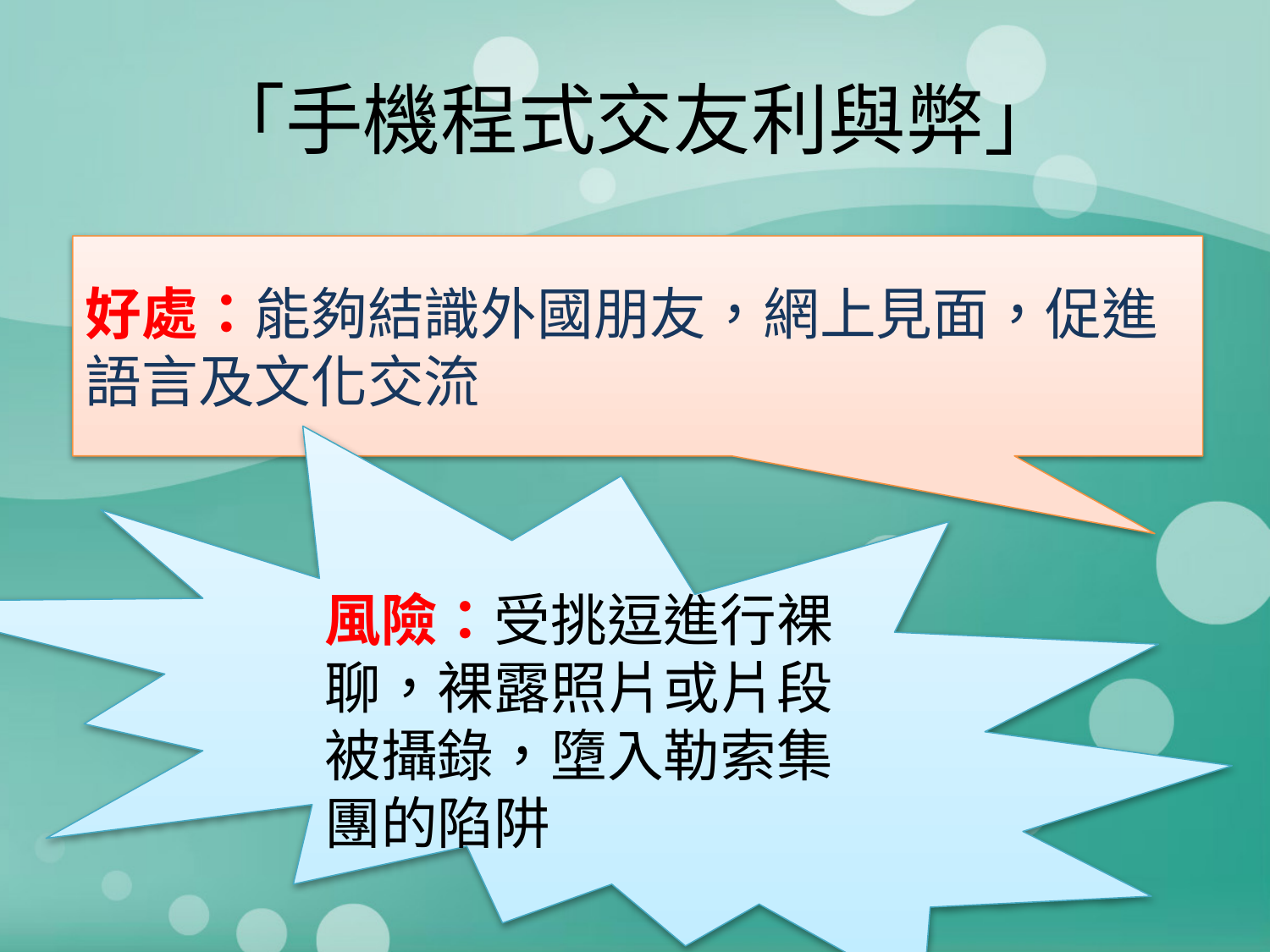

# 「手機程式交友利與弊」
好處：能夠結識外國朋友，網上見面，促進語言及文化交流
風險：受挑逗進行裸聊，裸露照片或片段被攝錄，墮入勒索集團的陷阱